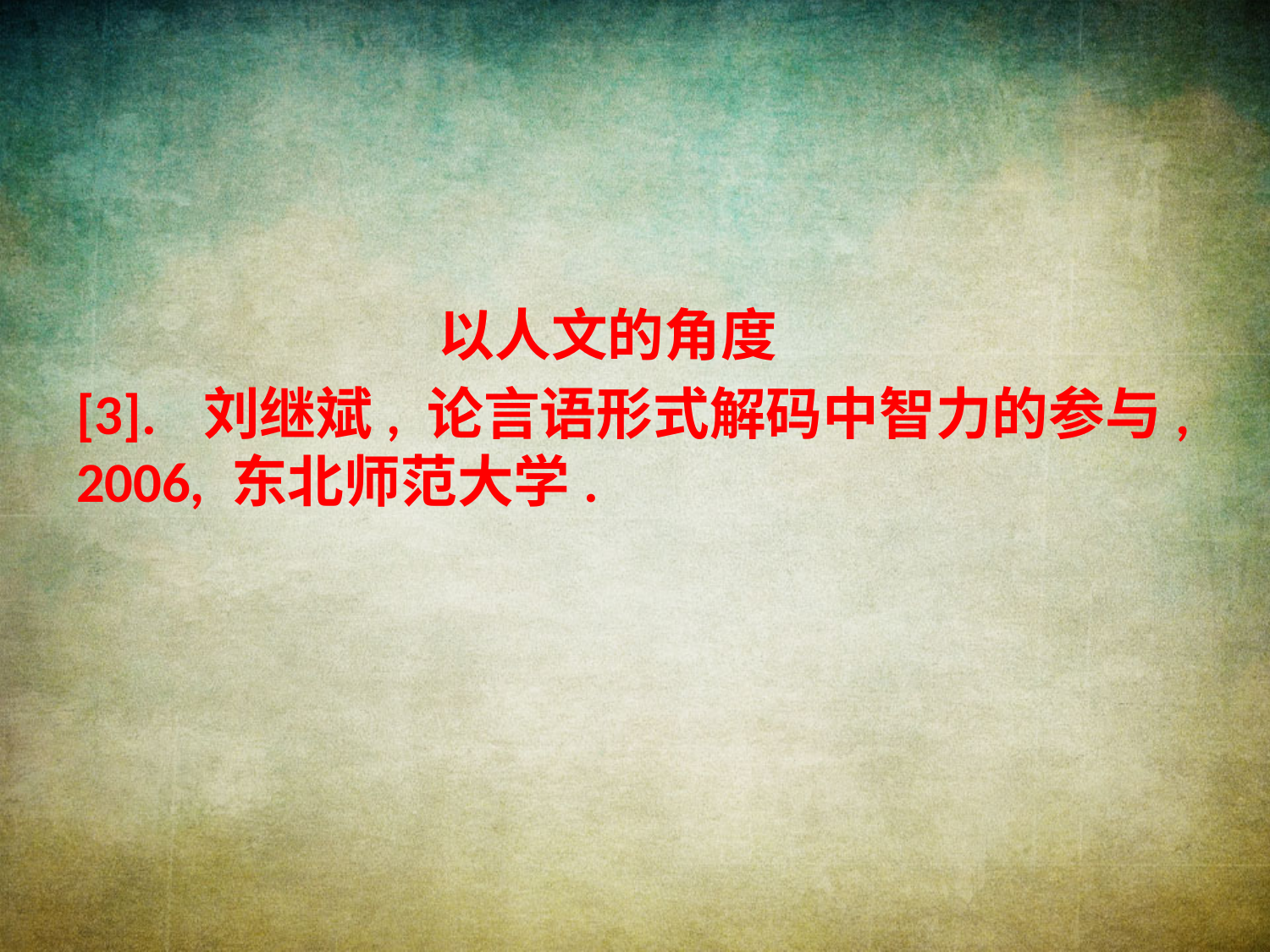

#
                           以人文的角度
[3].	刘继斌, 论言语形式解码中智力的参与, 2006, 东北师范大学.